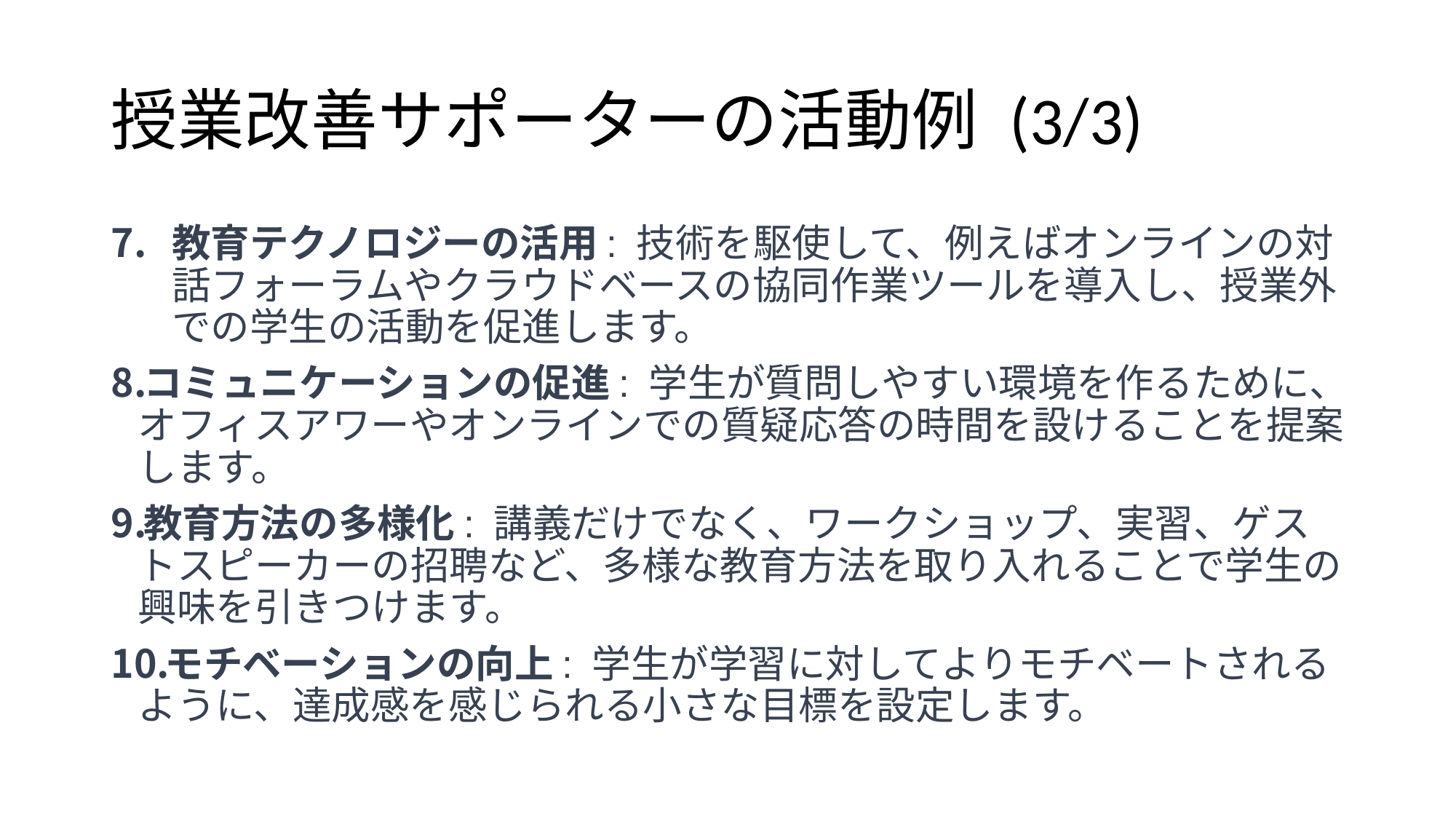

# 授業改善サポーターの活動例 (3/3)
教育テクノロジーの活用: 技術を駆使して、例えばオンラインの対話フォーラムやクラウドベースの協同作業ツールを導入し、授業外での学生の活動を促進します。
コミュニケーションの促進: 学生が質問しやすい環境を作るために、オフィスアワーやオンラインでの質疑応答の時間を設けることを提案します。
教育方法の多様化: 講義だけでなく、ワークショップ、実習、ゲストスピーカーの招聘など、多様な教育方法を取り入れることで学生の興味を引きつけます。
モチベーションの向上: 学生が学習に対してよりモチベートされるように、達成感を感じられる小さな目標を設定します。